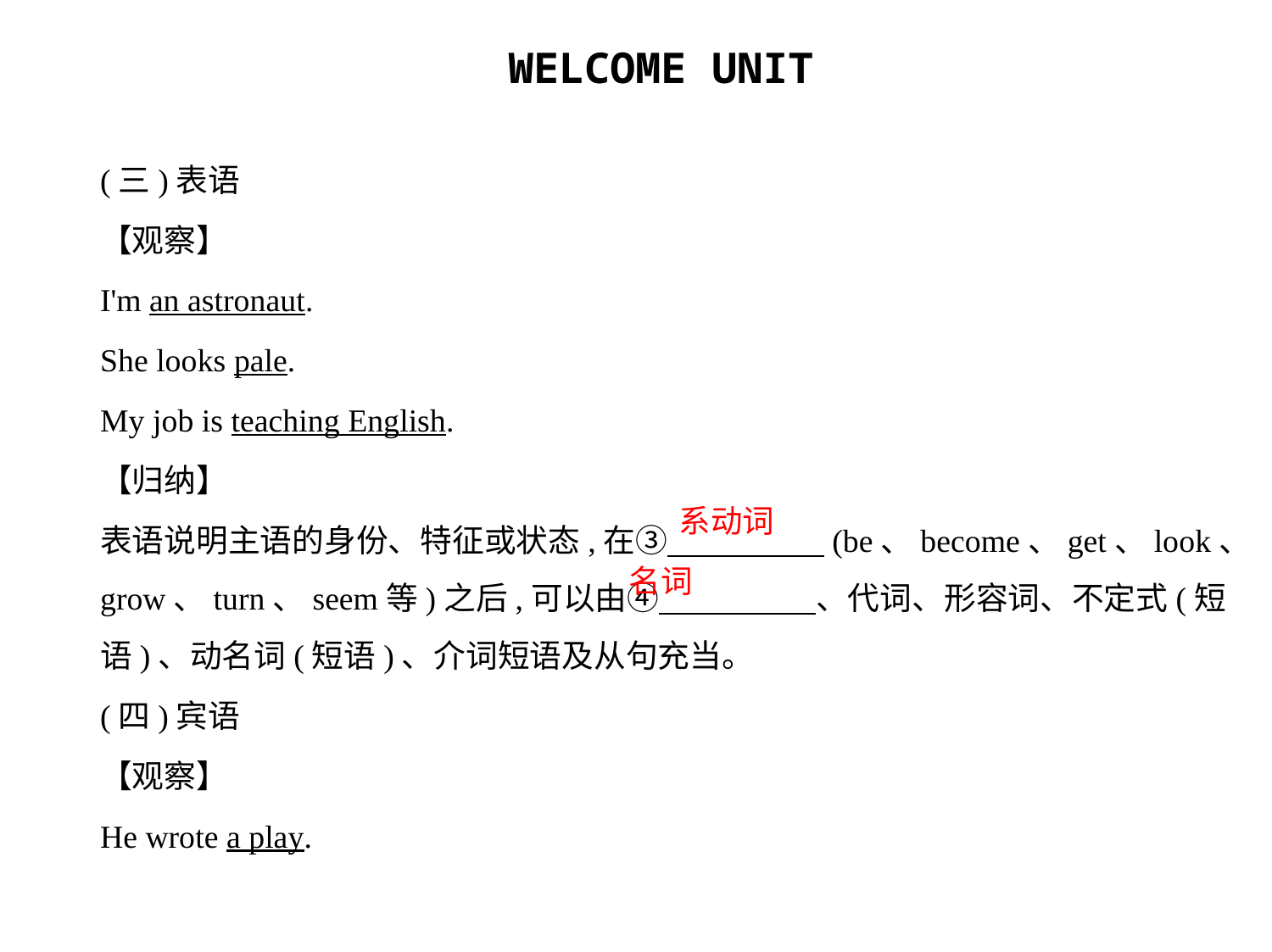

(三)表语
【观察】
I'm an astronaut.
She looks pale.
My job is teaching English.
【归纳】
表语说明主语的身份、特征或状态,在③　　　　    (be、become、get、look、
grow、turn、seem等)之后,可以由④　　　　    、代词、形容词、不定式(短
语)、动名词(短语)、介词短语及从句充当。
(四)宾语
【观察】
He wrote a play.
系动词
名词